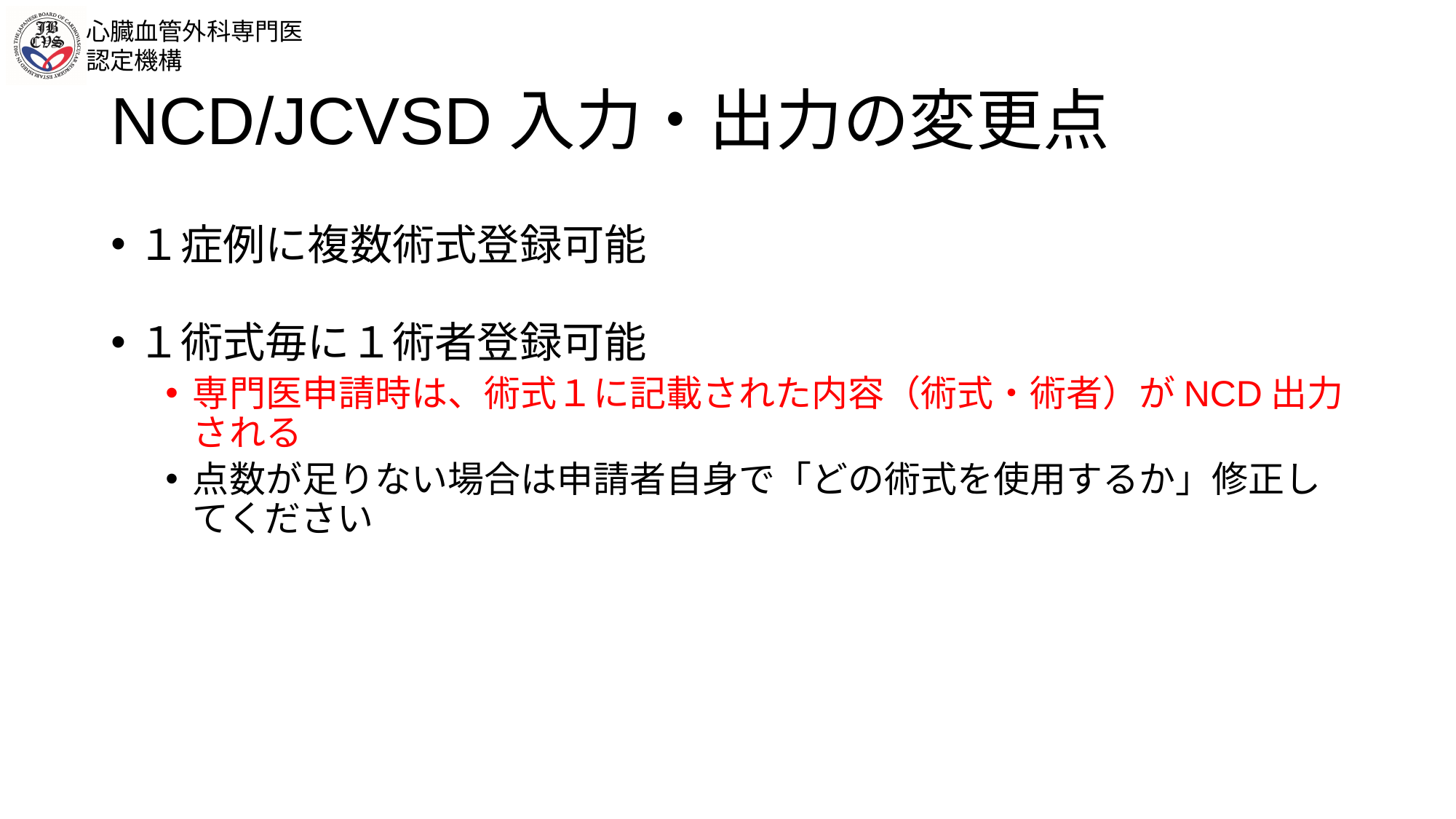

# NCD/JCVSD入力・出力の変更点
１症例に複数術式登録可能

１術式毎に１術者登録可能
専門医申請時は、術式１に記載された内容（術式・術者）がNCD出力される
点数が足りない場合は申請者自身で「どの術式を使用するか」修正してください